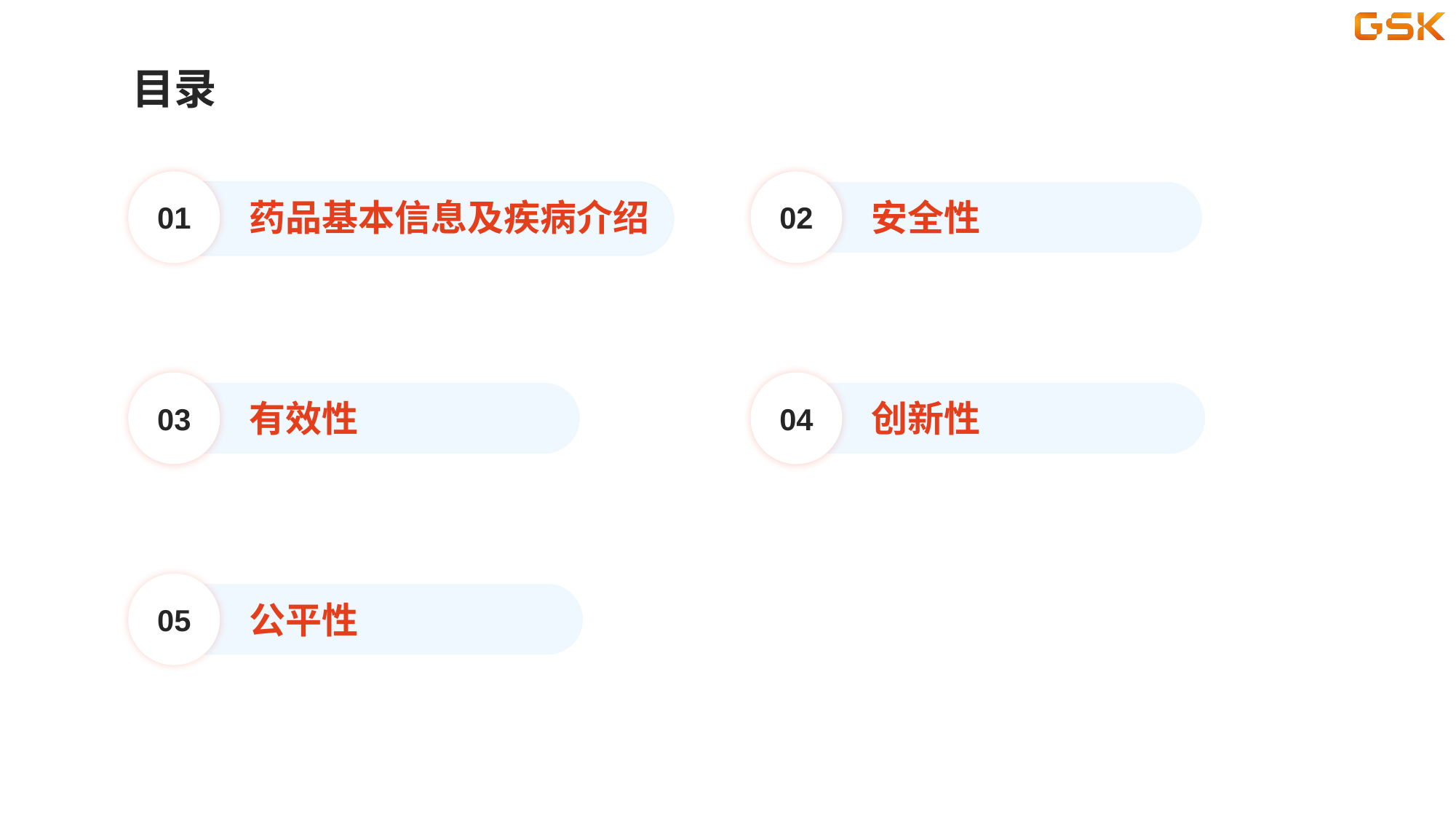

# 目录
01

药品基本信息及疾病介绍
02

安全性
03

有效性
04

创新性
05

公平性